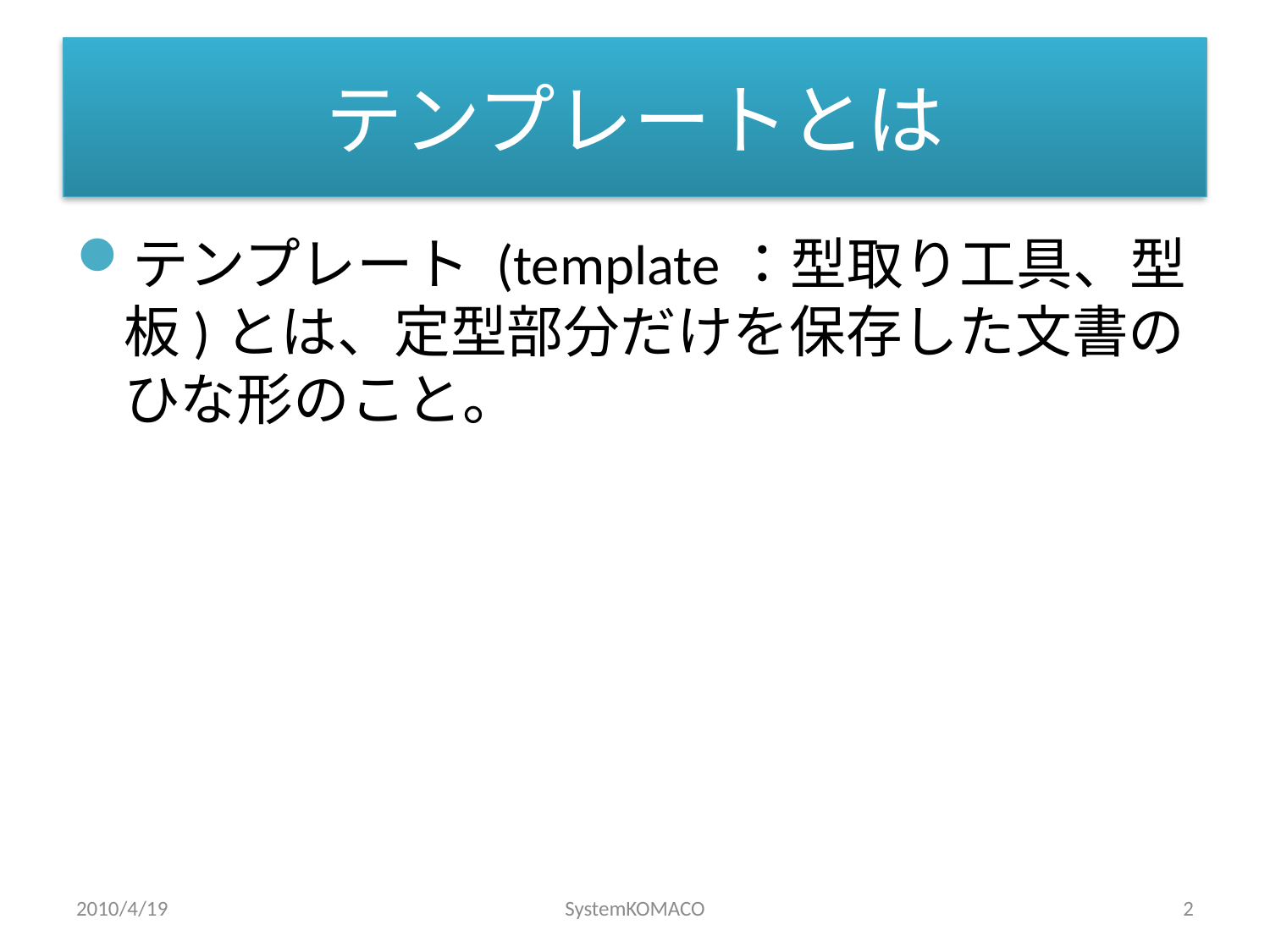

# テンプレートとは
テンプレート (template：型取り工具、型板)とは、定型部分だけを保存した文書のひな形のこと。

2010/4/19
SystemKOMACO
2